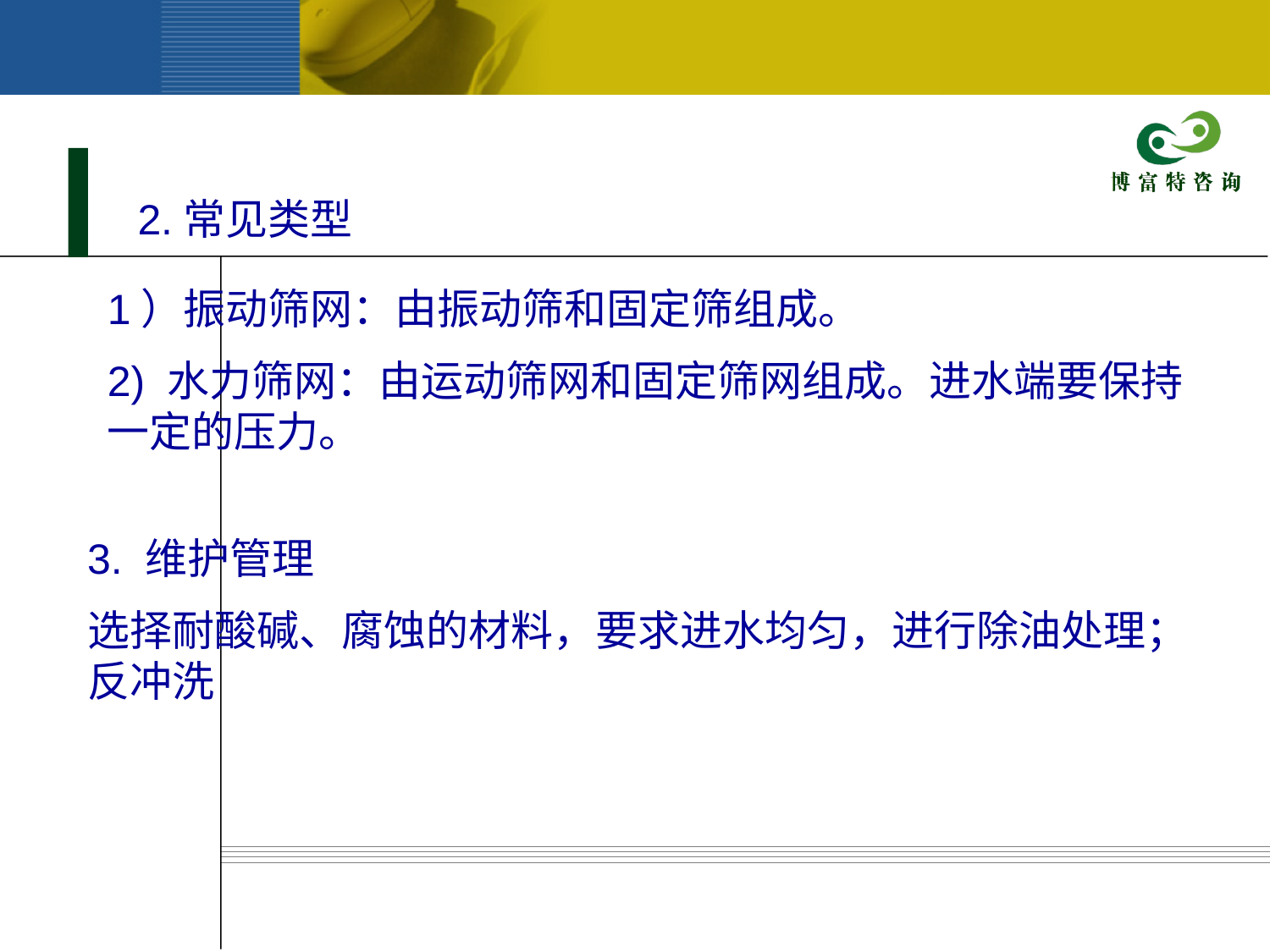

2.常见类型
1）振动筛网：由振动筛和固定筛组成。
2) 水力筛网：由运动筛网和固定筛网组成。进水端要保持一定的压力。
3. 维护管理
选择耐酸碱、腐蚀的材料，要求进水均匀，进行除油处理；反冲洗